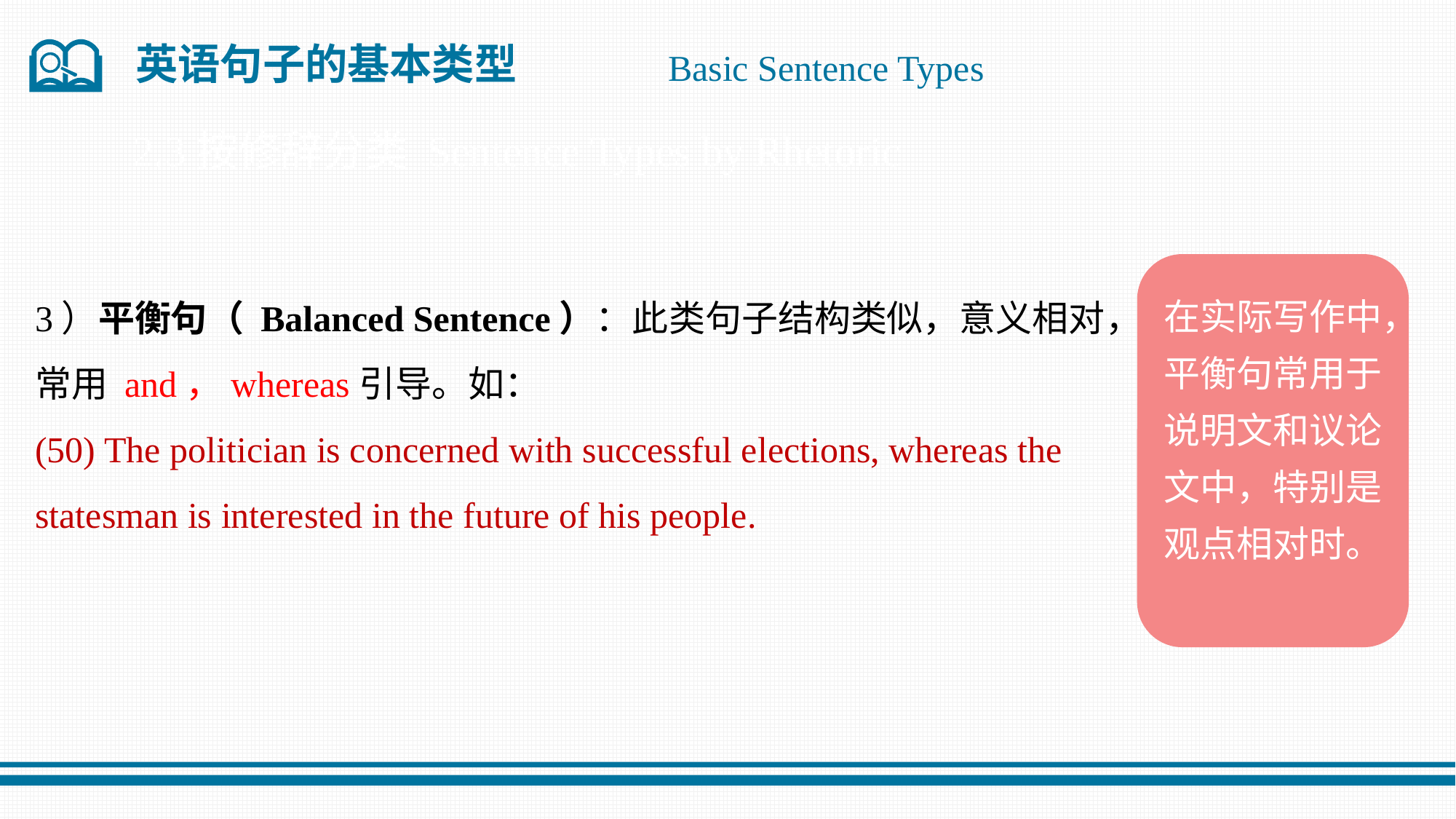

英语句子的基本类型
Basic Sentence Types
3）平衡句（ Balanced Sentence）：此类句子结构类似，意义相对，常用 and，whereas引导。如：
(50) The politician is concerned with successful elections, whereas the statesman is interested in the future of his people.
2.3按修辞分类 Sentence Types by Rhetoric
在实际写作中，平衡句常用于说明文和议论文中，特别是观点相对时。